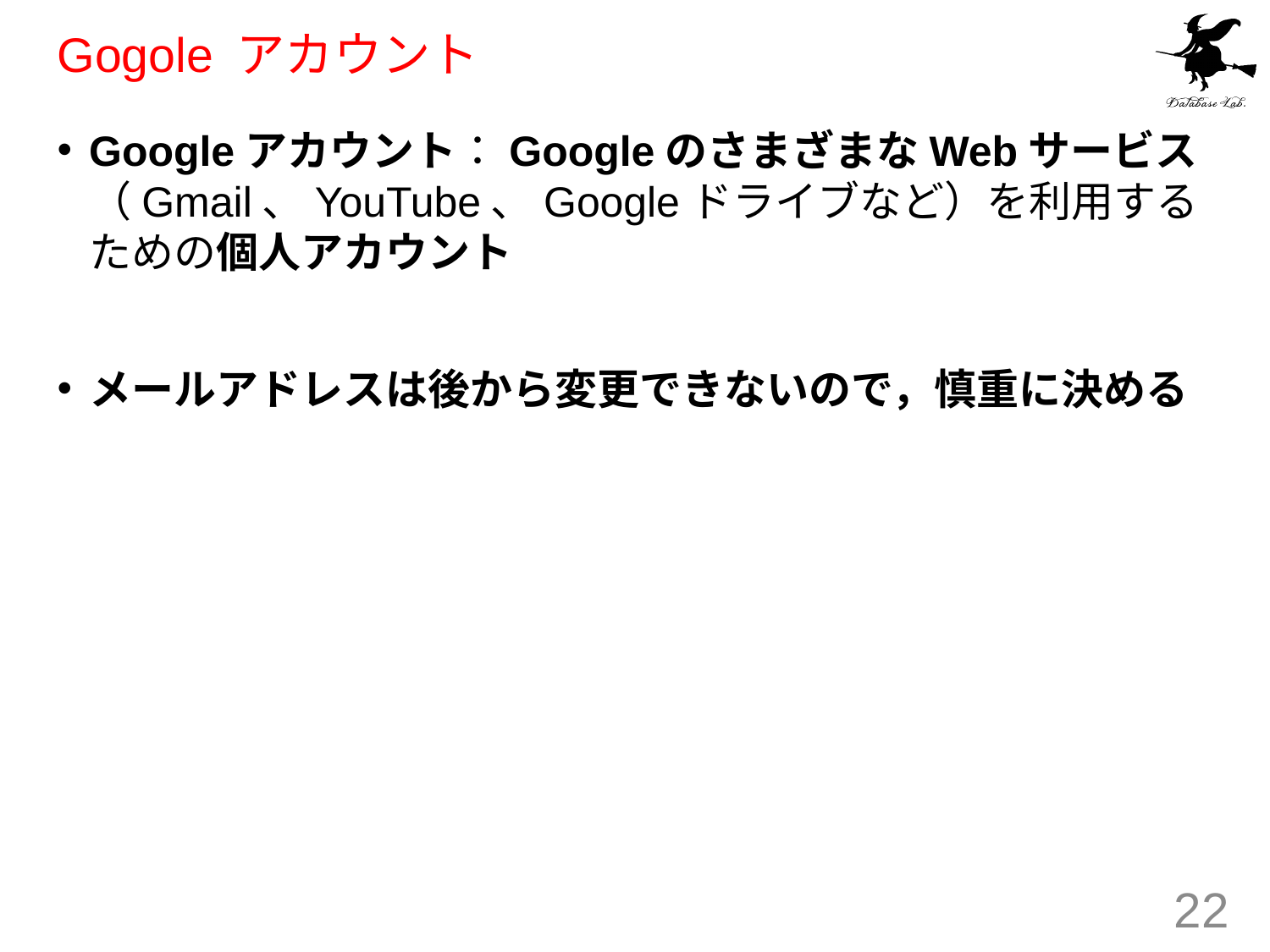

# Gogole アカウント
Googleアカウント：GoogleのさまざまなWebサービス（Gmail、YouTube、Googleドライブなど）を利用するための個人アカウント

メールアドレスは後から変更できないので，慎重に決める

22